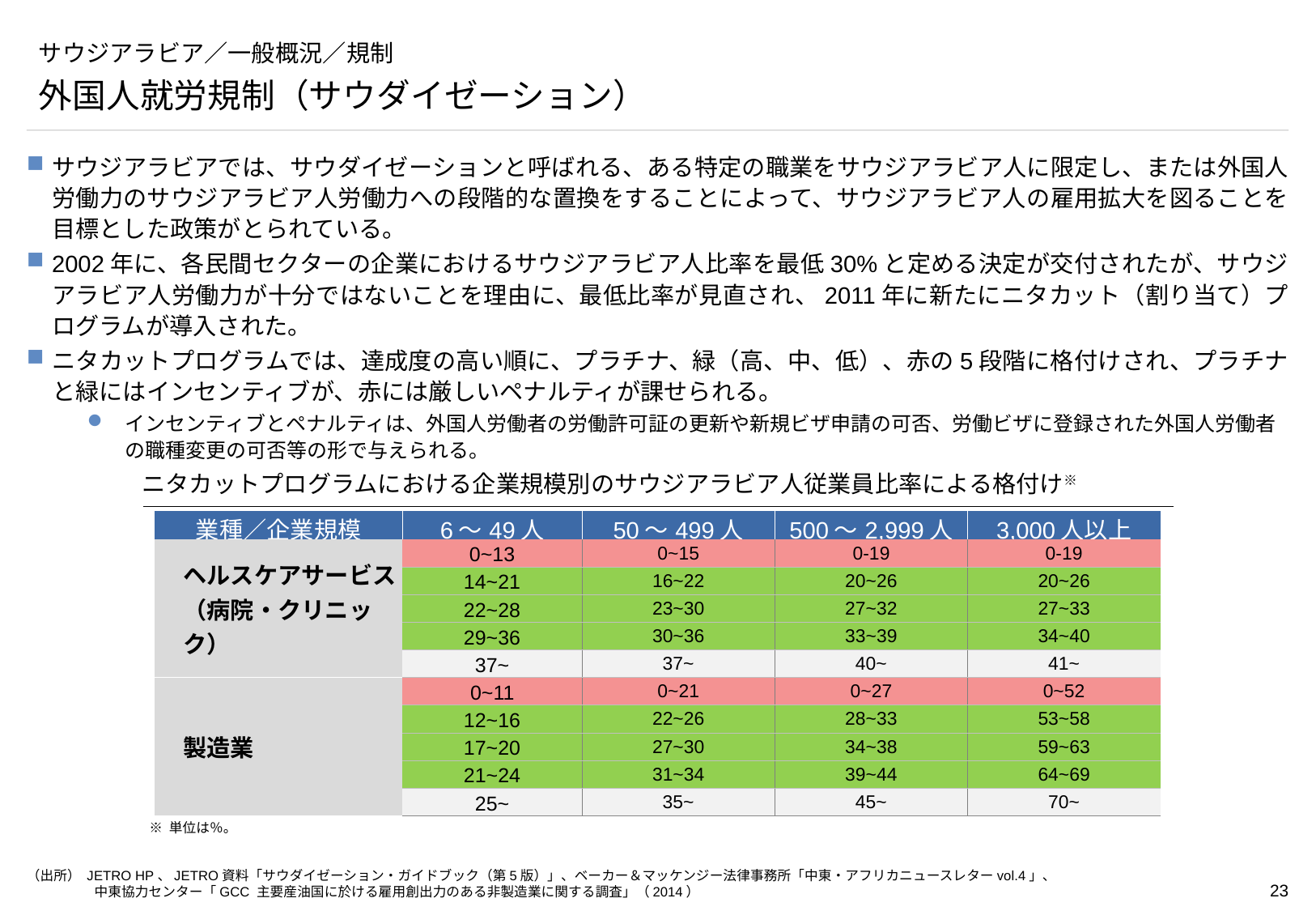

# サウジアラビア／一般概況／規制
外国人就労規制（サウダイゼーション）
サウジアラビアでは、サウダイゼーションと呼ばれる、ある特定の職業をサウジアラビア人に限定し、または外国人労働力のサウジアラビア人労働力への段階的な置換をすることによって、サウジアラビア人の雇用拡大を図ることを目標とした政策がとられている。
2002年に、各民間セクターの企業におけるサウジアラビア人比率を最低30%と定める決定が交付されたが、サウジアラビア人労働力が十分ではないことを理由に、最低比率が見直され、2011年に新たにニタカット（割り当て）プログラムが導入された。
ニタカットプログラムでは、達成度の高い順に、プラチナ、緑（高、中、低）、赤の5段階に格付けされ、プラチナと緑にはインセンティブが、赤には厳しいペナルティが課せられる。
インセンティブとペナルティは、外国人労働者の労働許可証の更新や新規ビザ申請の可否、労働ビザに登録された外国人労働者の職種変更の可否等の形で与えられる。
ニタカットプログラムにおける企業規模別のサウジアラビア人従業員比率による格付け※
| 業種／企業規模 | 6～49人 | 50～499人 | 500～2,999人 | 3,000人以上 |
| --- | --- | --- | --- | --- |
| ヘルスケアサービス （病院・クリニック） | 0~13 | 0~15 | 0-19 | 0-19 |
|  | 14~21 | 16~22 | 20~26 | 20~26 |
|  | 22~28 | 23~30 | 27~32 | 27~33 |
|  | 29~36 | 30~36 | 33~39 | 34~40 |
|  | 37~ | 37~ | 40~ | 41~ |
| 製造業 | 0~11 | 0~21 | 0~27 | 0~52 |
|  | 12~16 | 22~26 | 28~33 | 53~58 |
|  | 17~20 | 27~30 | 34~38 | 59~63 |
|  | 21~24 | 31~34 | 39~44 | 64~69 |
|  | 25~ | 35~ | 45~ | 70~ |
※ 単位は％。
（出所） JETRO HP、JETRO資料「サウダイゼーション・ガイドブック（第5版）」、ベーカー＆マッケンジー法律事務所「中東・アフリカニュースレターvol.4」、
　　　　　中東協力センター「GCC 主要産油国に於ける雇用創出力のある非製造業に関する調査」（2014）